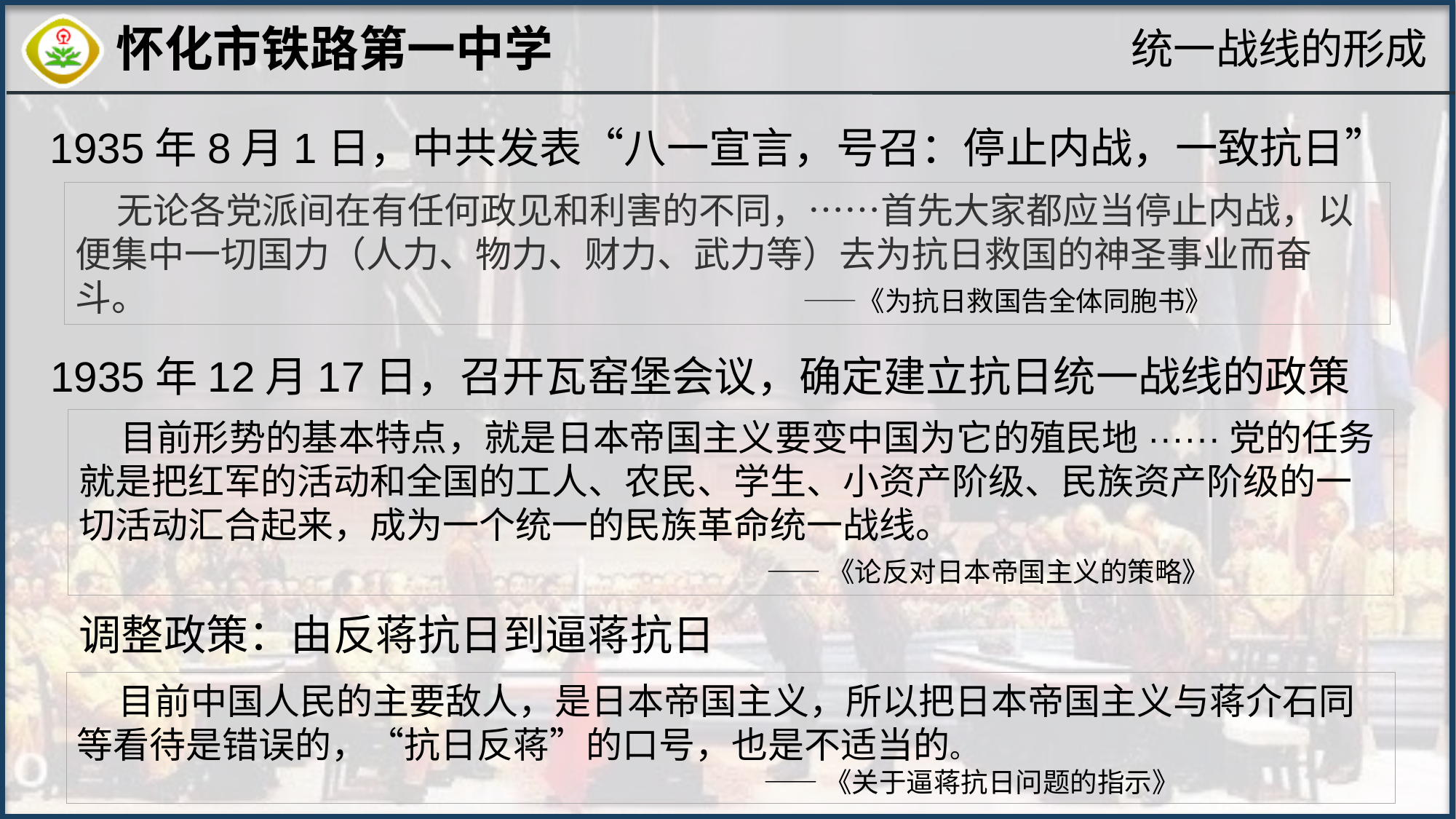

统一战线的形成
1935年8月1日，中共发表“八一宣言，号召：停止内战，一致抗日”
    无论各党派间在有任何政见和利害的不同，……首先大家都应当停止内战，以便集中一切国力（人力、物力、财力、武力等）去为抗日救国的神圣事业而奋斗。                                                                                ——《为抗日救国告全体同胞书》
1935年12月17日，召开瓦窑堡会议，确定建立抗日统一战线的政策
    目前形势的基本特点，就是日本帝国主义要变中国为它的殖民地······党的任务就是把红军的活动和全国的工人、农民、学生、小资产阶级、民族资产阶级的一切活动汇合起来，成为一个统一的民族革命统一战线。
                                                                                    ——《论反对日本帝国主义的策略》
调整政策：由反蒋抗日到逼蒋抗日
    目前中国人民的主要敌人，是日本帝国主义，所以把日本帝国主义与蒋介石同等看待是错误的，“抗日反蒋”的口号，也是不适当的。
                                                                                                               ——《关于逼蒋抗日问题的指示》